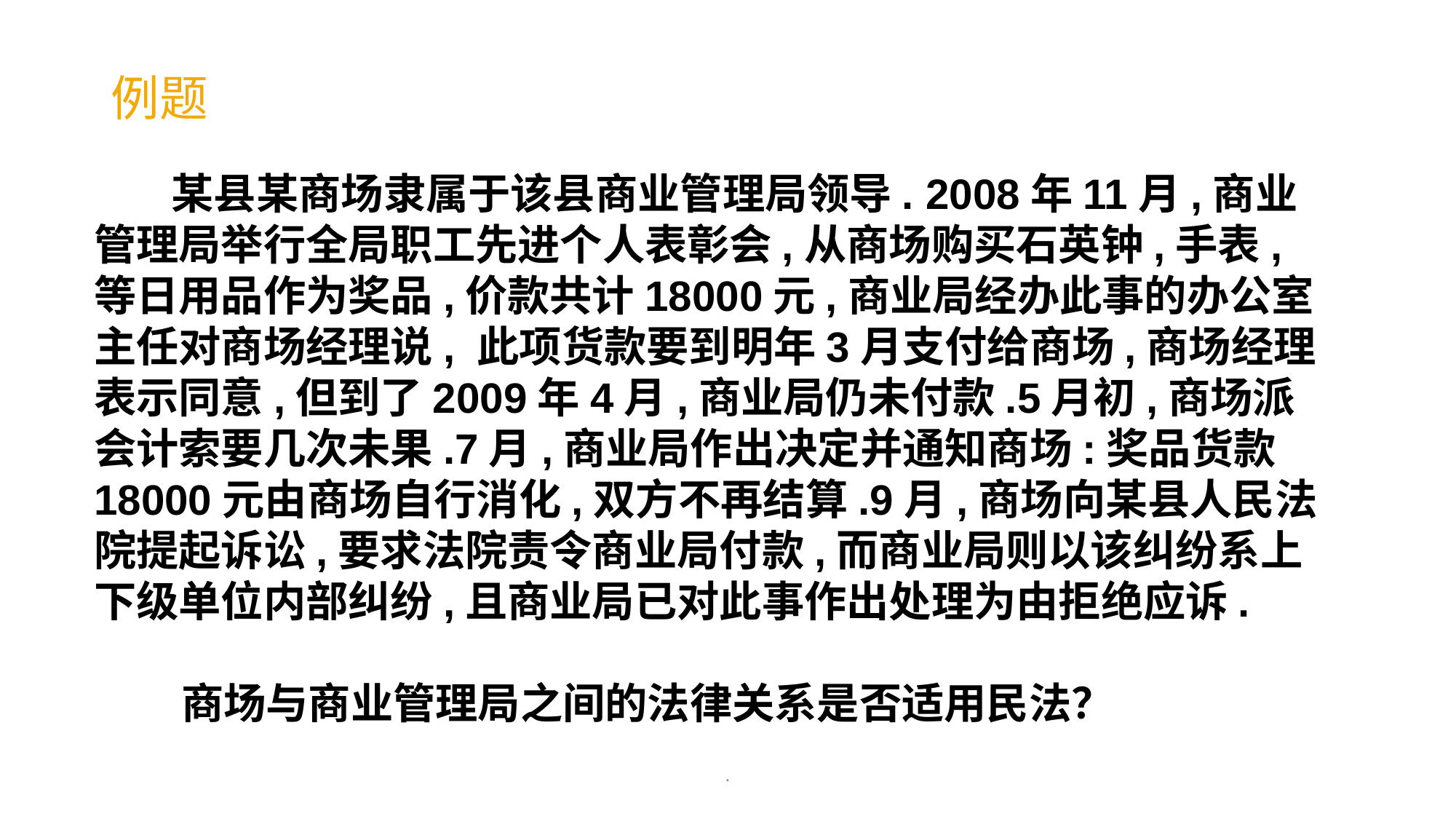

例题
       某县某商场隶属于该县商业管理局领导. 2008年11月,商业管理局举行全局职工先进个人表彰会,从商场购买石英钟,手表, 等日用品作为奖品,价款共计18000元,商业局经办此事的办公室主任对商场经理说, 此项货款要到明年3月支付给商场,商场经理表示同意,但到了2009年4月,商业局仍未付款.5月初,商场派会计索要几次未果.7月,商业局作出决定并通知商场:奖品货款18000元由商场自行消化,双方不再结算.9月,商场向某县人民法院提起诉讼,要求法院责令商业局付款,而商业局则以该纠纷系上下级单位内部纠纷,且商业局已对此事作出处理为由拒绝应诉.

        商场与商业管理局之间的法律关系是否适用民法？
.
9